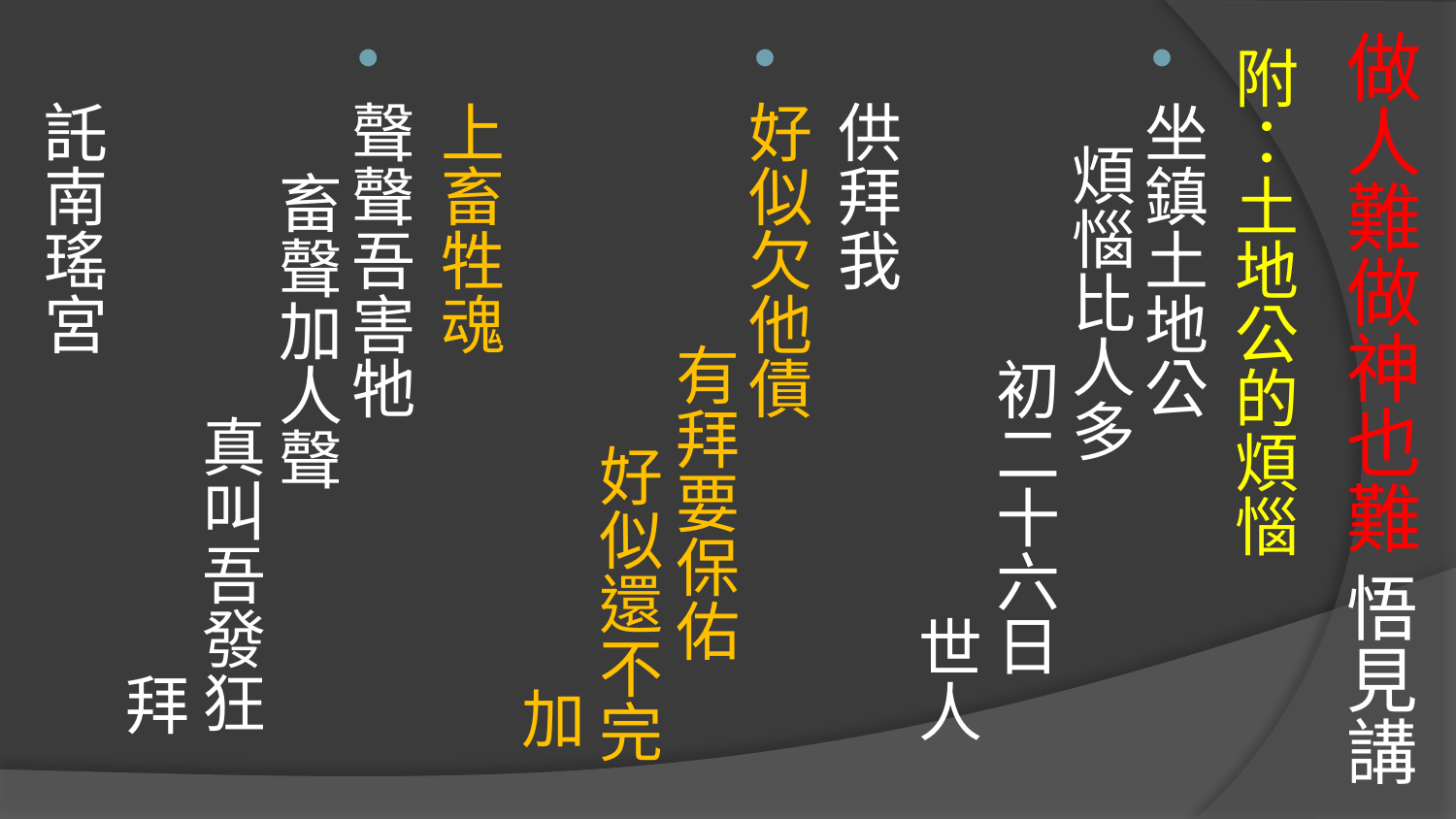

# 做人難做神也難 悟見講
附：土地公的煩惱
坐鎮土地公                             煩惱比人多                                         初二十六日                                            世人供拜我
好似欠他債                                           有拜要保佑                                 好似還不完                                           加上畜牲魂
聲聲吾害牠                               畜聲加人聲                                           真叫吾發狂                                            拜託南瑤宮